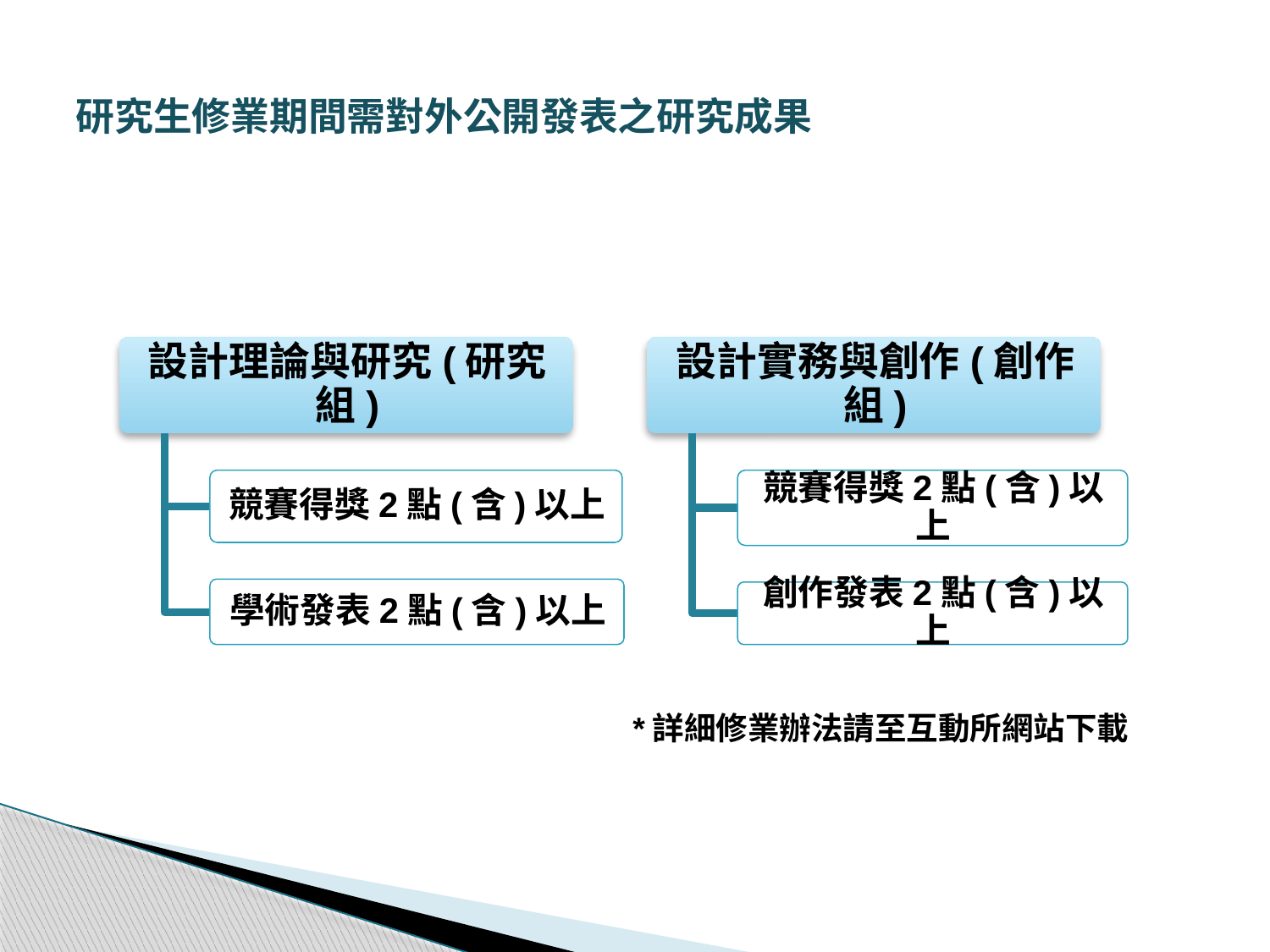

# 研究生修業期間需對外公開發表之研究成果
設計理論與研究(研究組)
競賽得獎2點(含)以上
學術發表2點(含)以上
設計實務與創作(創作組)
競賽得獎2點(含)以上
創作發表2點(含)以上
*詳細修業辦法請至互動所網站下載